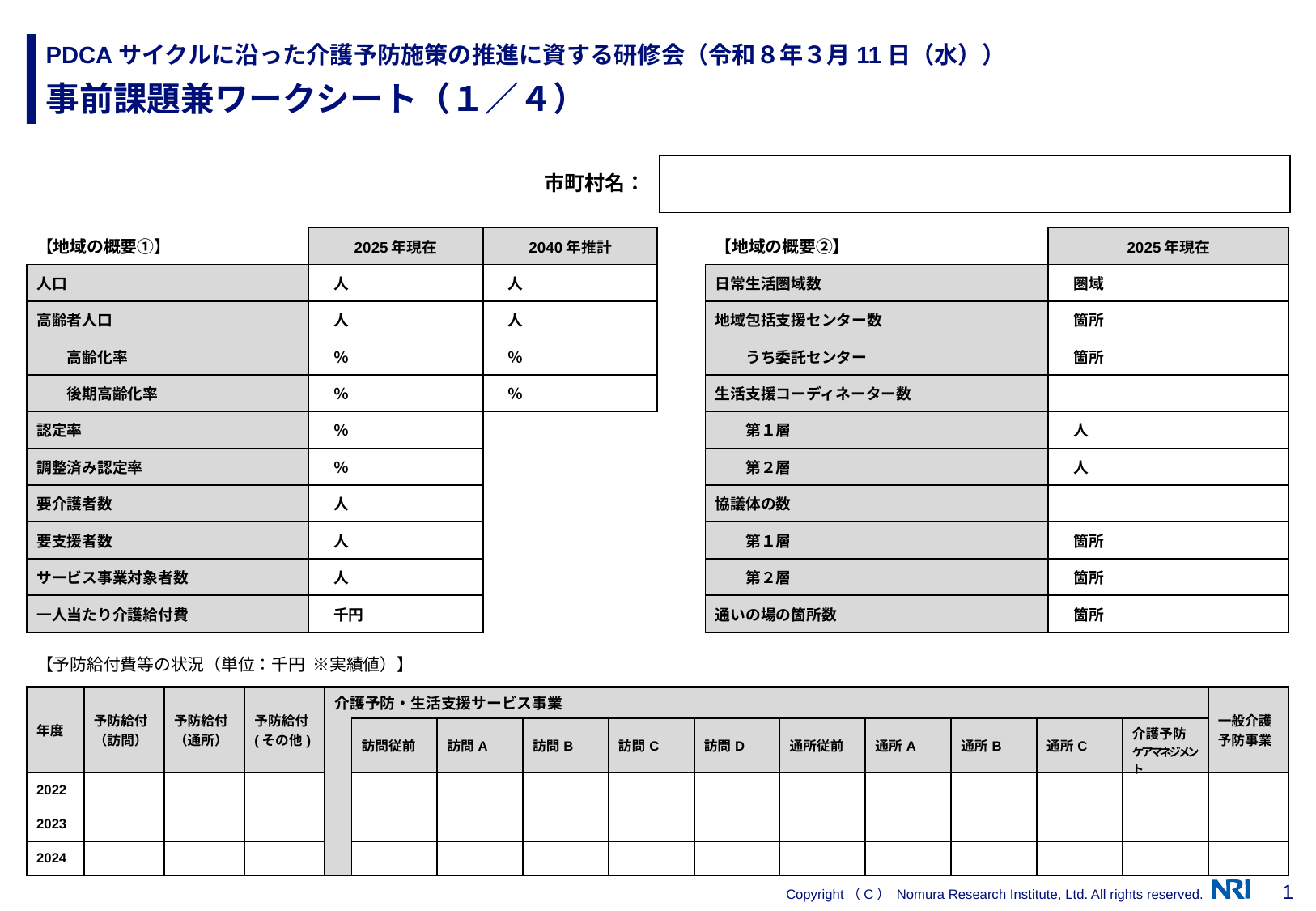

# 事前課題兼ワークシート（１／４）
PDCAサイクルに沿った介護予防施策の推進に資する研修会（令和８年３月11日（水））
|  |
| --- |
市町村名：
| 【地域の概要①】 | 2025年現在 | 2040年推計 |
| --- | --- | --- |
| 人口 | 人 | 人 |
| 高齢者人口 | 人 | 人 |
| 高齢化率 | ％ | ％ |
| 後期高齢化率 | ％ | ％ |
| 認定率 | ％ |  |
| 調整済み認定率 | ％ |  |
| 要介護者数 | 人 |  |
| 要支援者数 | 人 |  |
| サービス事業対象者数 | 人 |  |
| 一人当たり介護給付費 | 千円 |  |
| 【地域の概要②】 | 2025年現在 |
| --- | --- |
| 日常生活圏域数 | 圏域 |
| 地域包括支援センター数 | 箇所 |
| うち委託センター | 箇所 |
| 生活支援コーディネーター数 |  |
| 第１層 | 人 |
| 第２層 | 人 |
| 協議体の数 |  |
| 第１層 | 箇所 |
| 第２層 | 箇所 |
| 通いの場の箇所数 | 箇所 |
| 【予防給付費等の状況（単位：千円 ※実績値）】 |  |  |  |  |  |  |  |  |  |  |  |  |  |  |  |
| --- | --- | --- | --- | --- | --- | --- | --- | --- | --- | --- | --- | --- | --- | --- | --- |
| 年度 | 予防給付 （訪問） | 予防給付 （通所） | 予防給付 (その他) | 介護予防・生活支援サービス事業 |  |  |  |  |  |  |  |  |  |  | 一般介護予防事業 |
|  |  |  |  |  | 訪問従前 | 訪問A | 訪問B | 訪問C | 訪問D | 通所従前 | 通所A | 通所B | 通所C | 介護予防 ケアマネジメント |  |
| 2022 |  |  |  |  |  |  |  |  |  |  |  |  |  |  |  |
| 2023 |  |  |  |  |  |  |  |  |  |  |  |  |  |  |  |
| 2024 |  |  |  |  |  |  |  |  |  |  |  |  |  |  |  |